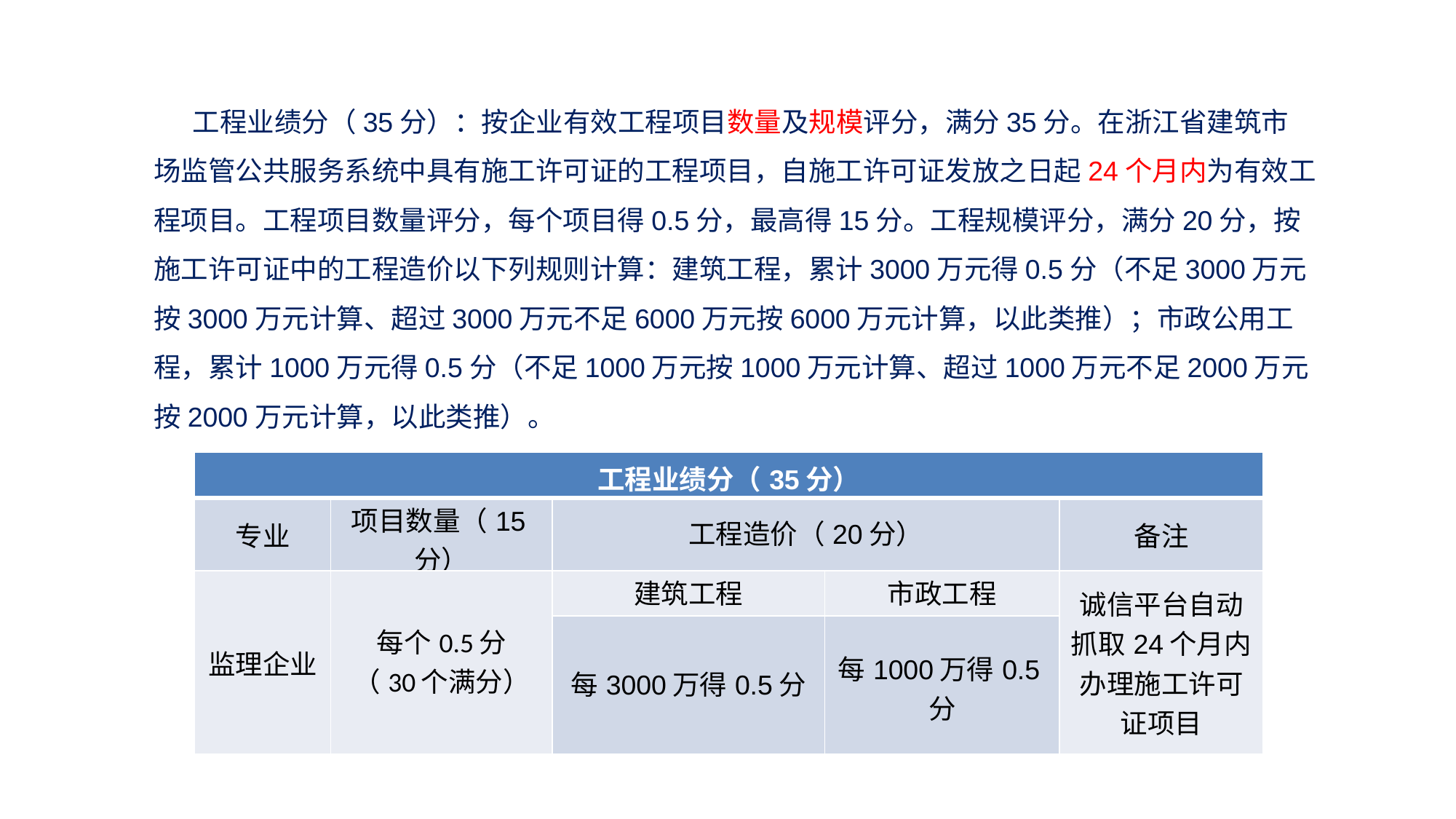

工程业绩分（35分）：按企业有效工程项目数量及规模评分，满分35分。在浙江省建筑市场监管公共服务系统中具有施工许可证的工程项目，自施工许可证发放之日起24个月内为有效工程项目。工程项目数量评分，每个项目得0.5分，最高得15分。工程规模评分，满分20分，按施工许可证中的工程造价以下列规则计算：建筑工程，累计3000万元得0.5分（不足3000万元按3000万元计算、超过3000万元不足6000万元按6000万元计算，以此类推）；市政公用工程，累计1000万元得0.5分（不足1000万元按1000万元计算、超过1000万元不足2000万元按2000万元计算，以此类推）。
| 工程业绩分（35分） |  |  |  |  |
| --- | --- | --- | --- | --- |
| 专业 | 项目数量（15分） | 工程造价（20分） |  | 备注 |
| 监理企业 | 每个0.5分 （30个满分） | 建筑工程 | 市政工程 | 诚信平台自动抓取24个月内办理施工许可证项目 |
|  |  | 每3000万得0.5分 | 每1000万得0.5分 |  |